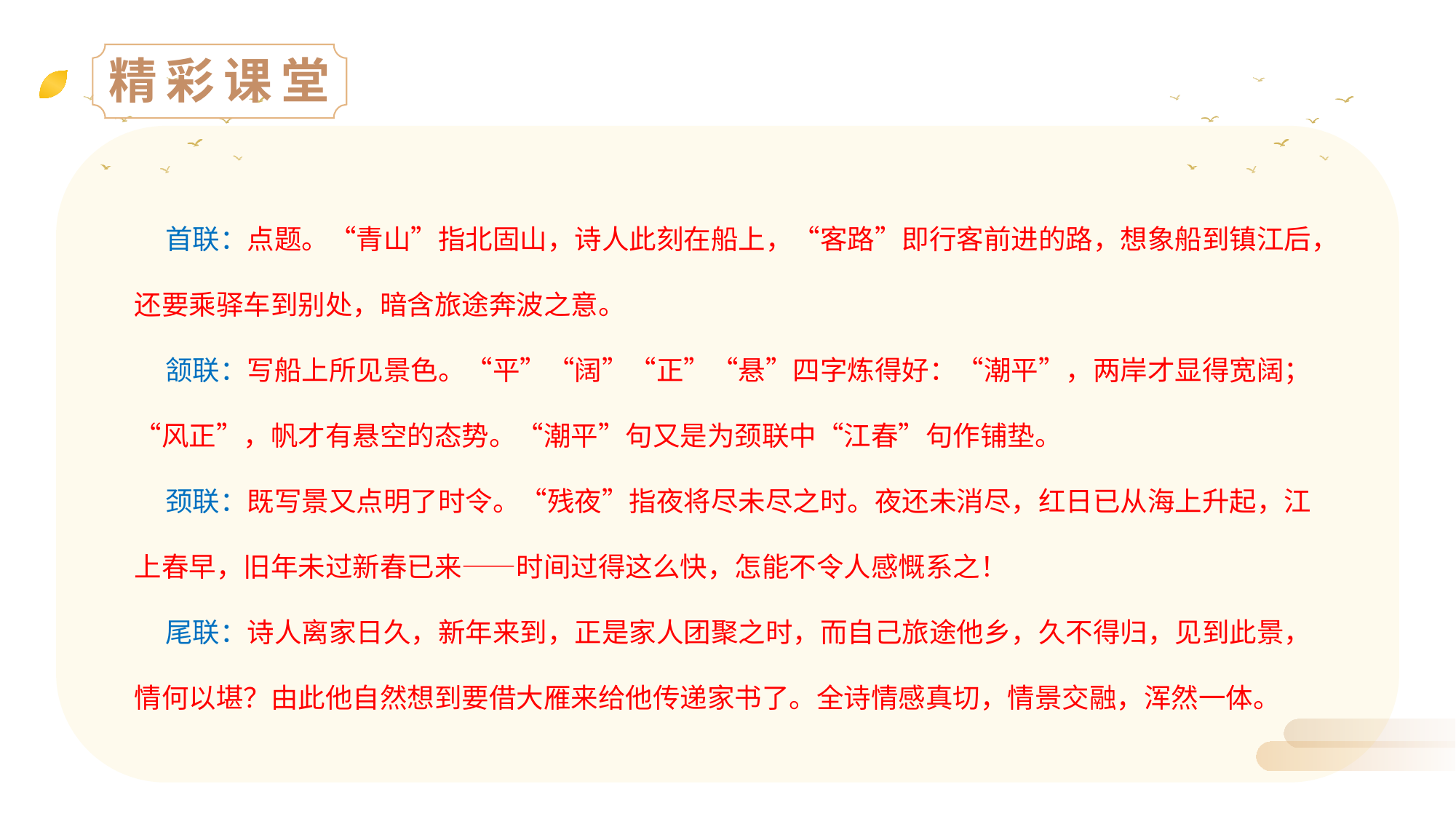

精彩课堂

    首联：点题。“青山”指北固山，诗人此刻在船上，“客路”即行客前进的路，想象船到镇江后，还要乘驿车到别处，暗含旅途奔波之意。
    颔联：写船上所见景色。“平”“阔”“正”“悬”四字炼得好：“潮平”，两岸才显得宽阔；“风正”，帆才有悬空的态势。“潮平”句又是为颈联中“江春”句作铺垫。
    颈联：既写景又点明了时令。“残夜”指夜将尽未尽之时。夜还未消尽，红日已从海上升起，江上春早，旧年未过新春已来——时间过得这么快，怎能不令人感慨系之！
    尾联：诗人离家日久，新年来到，正是家人团聚之时，而自己旅途他乡，久不得归，见到此景，情何以堪？由此他自然想到要借大雁来给他传递家书了。全诗情感真切，情景交融，浑然一体。